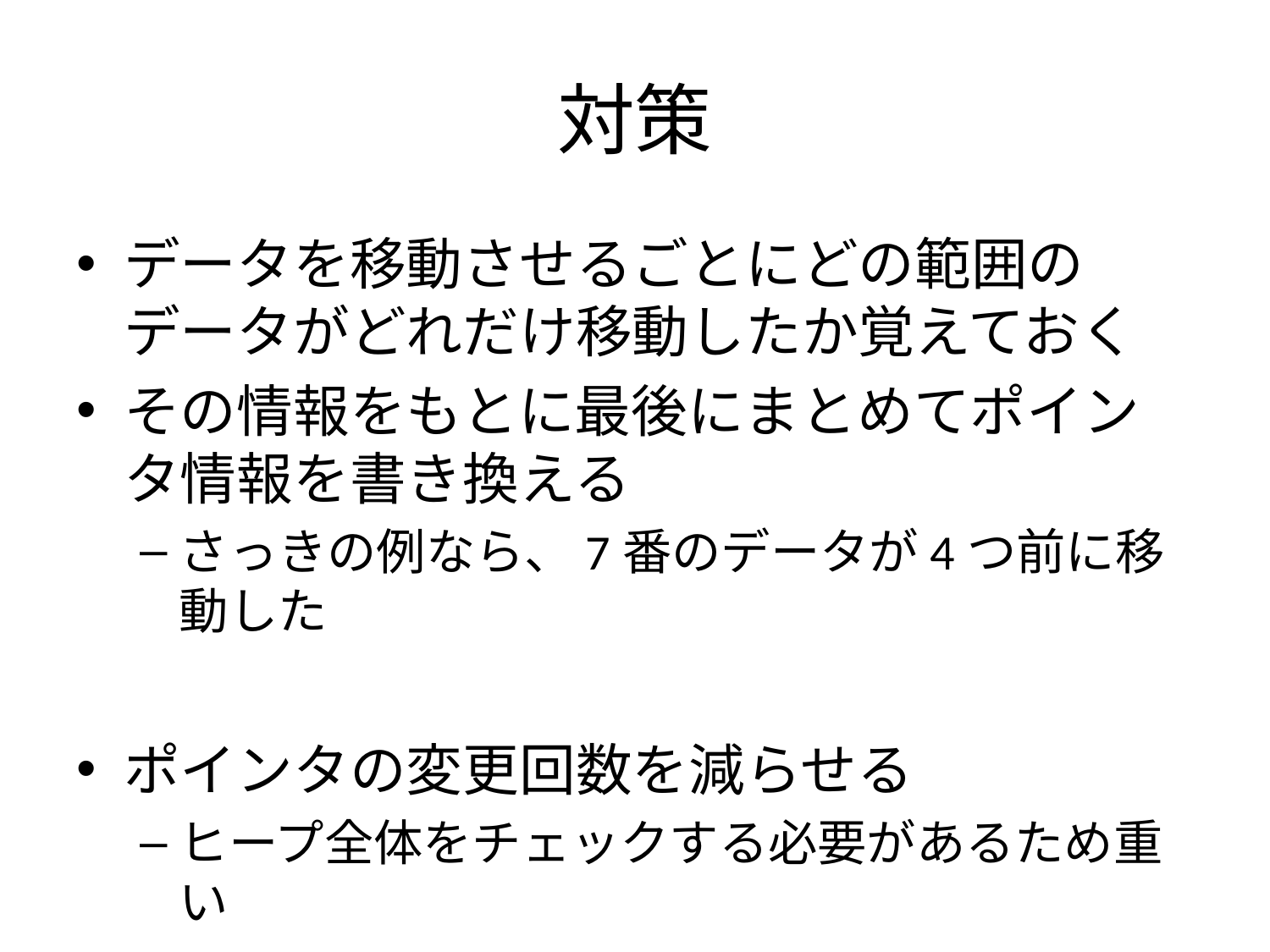

# 対策
データを移動させるごとにどの範囲のデータがどれだけ移動したか覚えておく
その情報をもとに最後にまとめてポインタ情報を書き換える
さっきの例なら、7番のデータが4つ前に移動した

ポインタの変更回数を減らせる
ヒープ全体をチェックする必要があるため重い